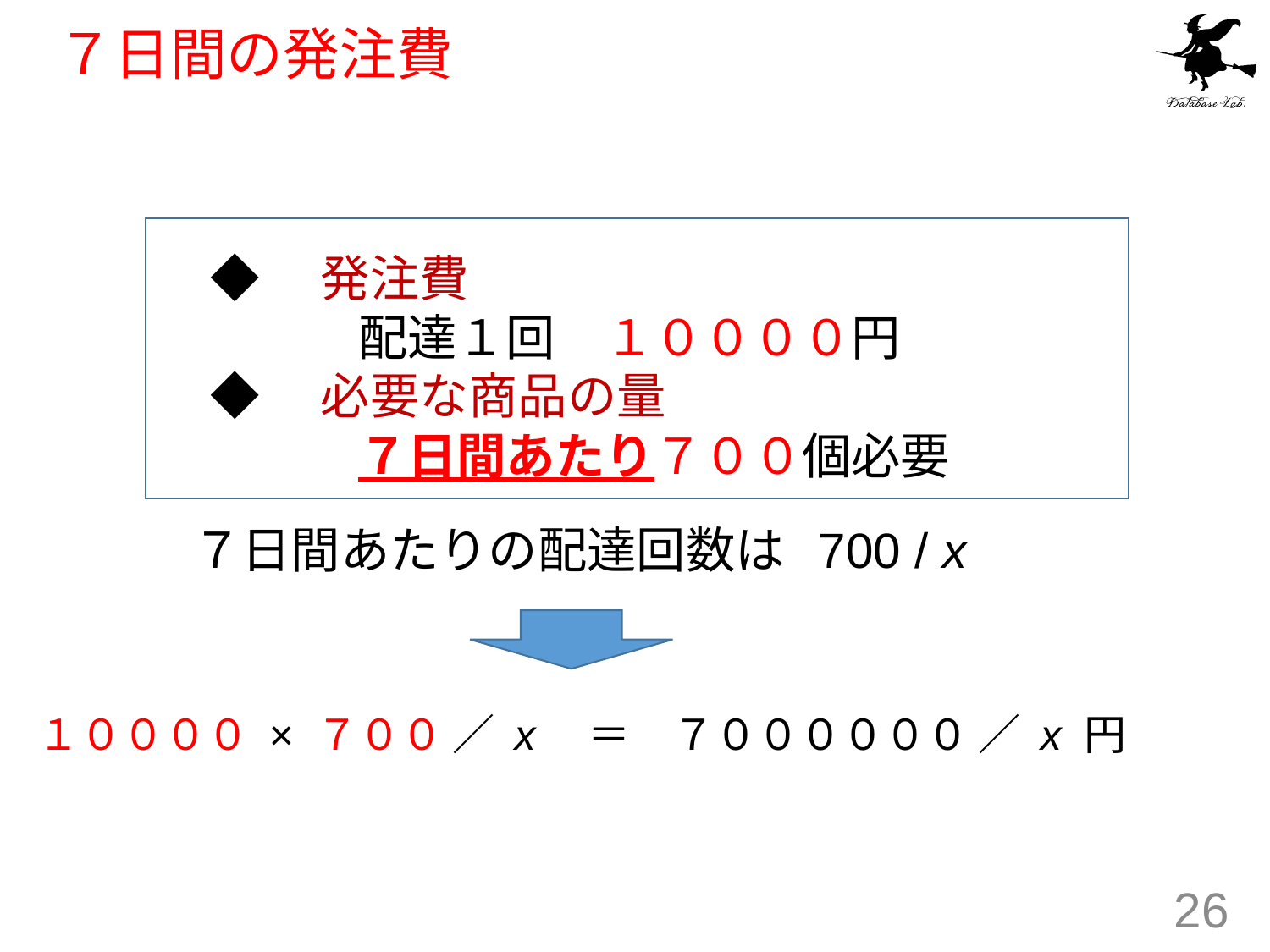

# ７日間の発注費

◆　発注費
　　　配達１回　１００００円
◆　必要な商品の量
　　　７日間あたり７００個必要
７日間あたりの配達回数は  700 / x

１００００ × ７００ ／ x　＝　７００００００ ／ x 円
26